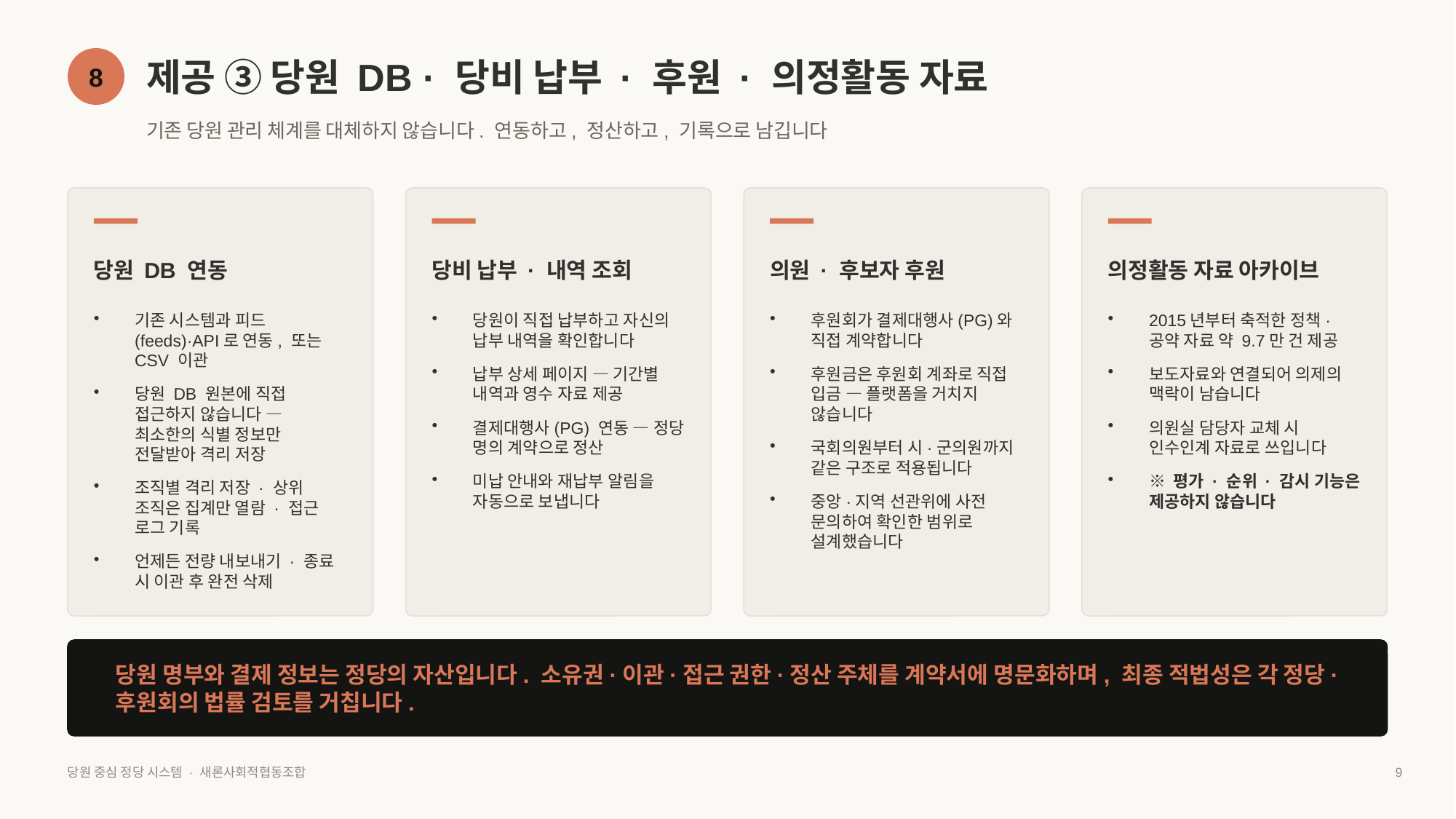

제공 ③ 당원 DB · 당비 납부 · 후원 · 의정활동 자료

8
기존 당원 관리 체계를 대체하지 않습니다. 연동하고, 정산하고, 기록으로 남깁니다

당원 DB 연동
당비 납부 · 내역 조회
의원 · 후보자 후원
의정활동 자료 아카이브
기존 시스템과 피드(feeds)·API로 연동, 또는 CSV 이관
당원 DB 원본에 직접 접근하지 않습니다 — 최소한의 식별 정보만 전달받아 격리 저장
조직별 격리 저장 · 상위 조직은 집계만 열람 · 접근 로그 기록
언제든 전량 내보내기 · 종료 시 이관 후 완전 삭제
당원이 직접 납부하고 자신의 납부 내역을 확인합니다
납부 상세 페이지 — 기간별 내역과 영수 자료 제공
결제대행사(PG) 연동 — 정당 명의 계약으로 정산
미납 안내와 재납부 알림을 자동으로 보냅니다
후원회가 결제대행사(PG)와 직접 계약합니다
후원금은 후원회 계좌로 직접 입금 — 플랫폼을 거치지 않습니다
국회의원부터 시·군의원까지 같은 구조로 적용됩니다
중앙·지역 선관위에 사전 문의하여 확인한 범위로 설계했습니다
2015년부터 축적한 정책·공약 자료 약 9.7만 건 제공
보도자료와 연결되어 의제의 맥락이 남습니다
의원실 담당자 교체 시 인수인계 자료로 쓰입니다
※ 평가 · 순위 · 감시 기능은 제공하지 않습니다

당원 명부와 결제 정보는 정당의 자산입니다. 소유권·이관·접근 권한·정산 주체를 계약서에 명문화하며, 최종 적법성은 각 정당·후원회의 법률 검토를 거칩니다.
당원 중심 정당 시스템 · 새론사회적협동조합
9